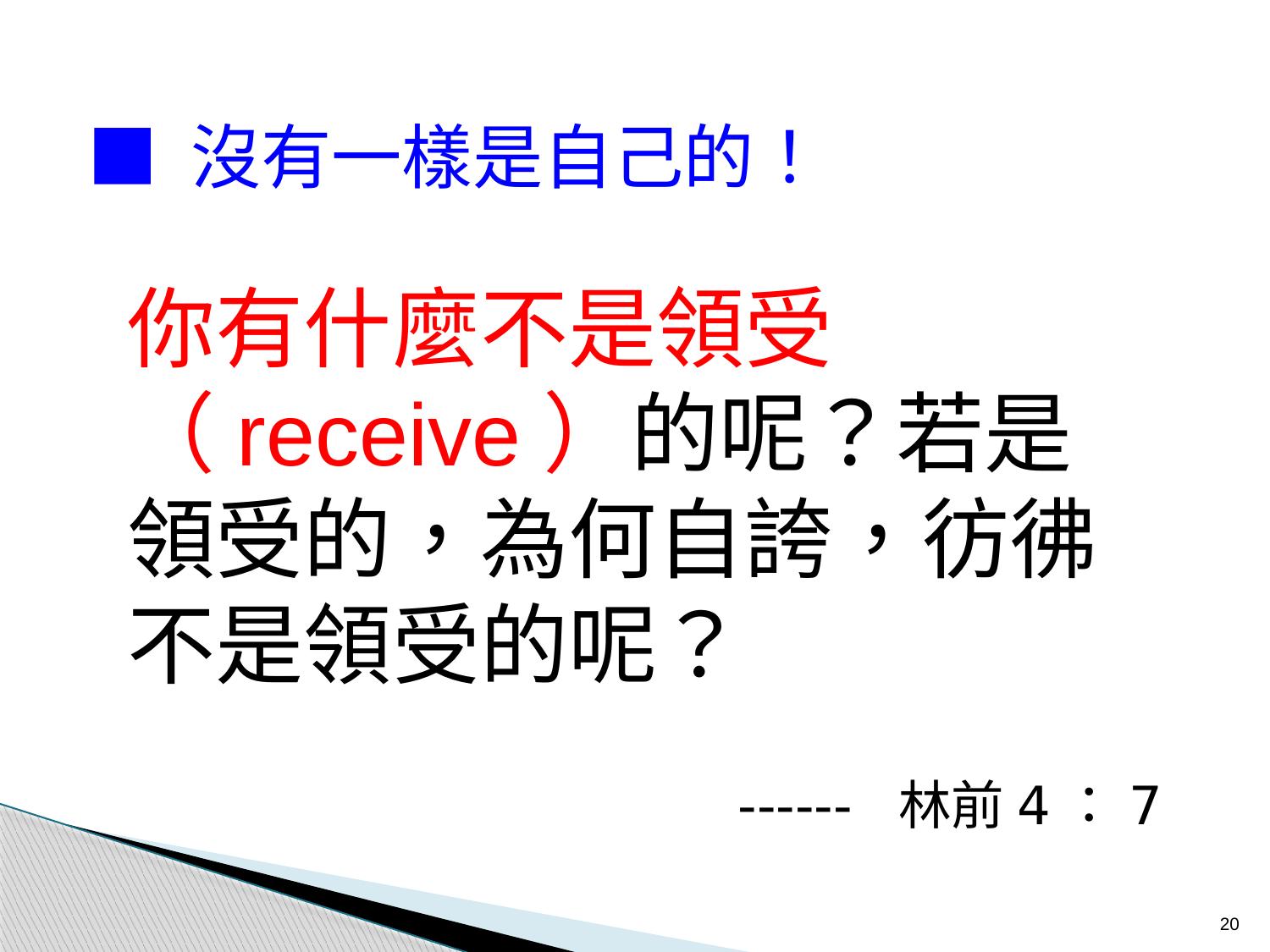

■ 沒有一樣是自己的！
你有什麼不是領受（receive）的呢？若是領受的，為何自誇，彷彿不是領受的呢？
------  林前4：7
20